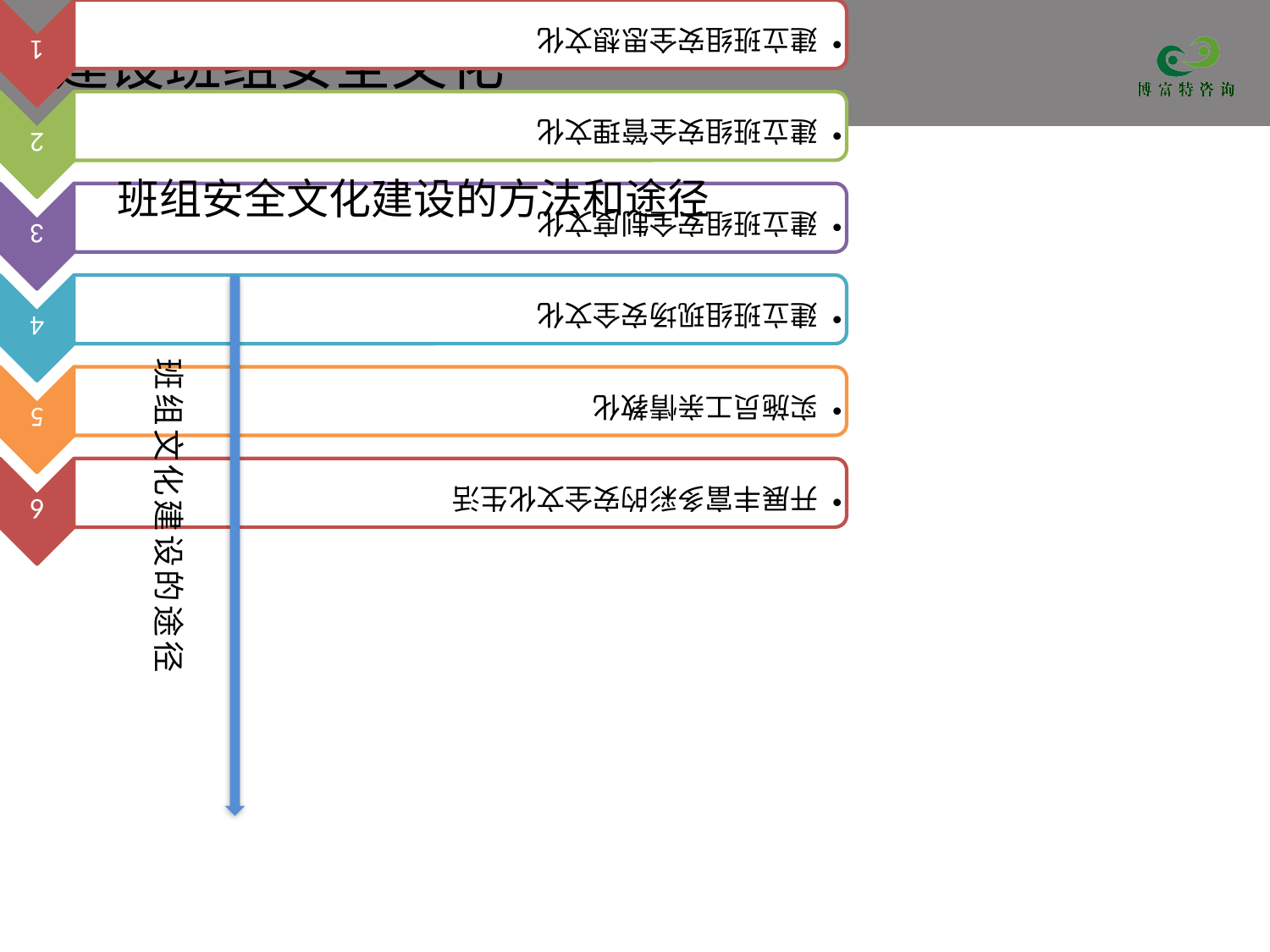

班组安全文化建设的方法和途径
1
建立班组安全思想文化
2
建立班组安全管理文化
3
建立班组安全制度文化
4
建立班组现场安全文化
5
实施员工亲情教化
6
开展丰富多彩的安全文化生活
班组文化建设的途径